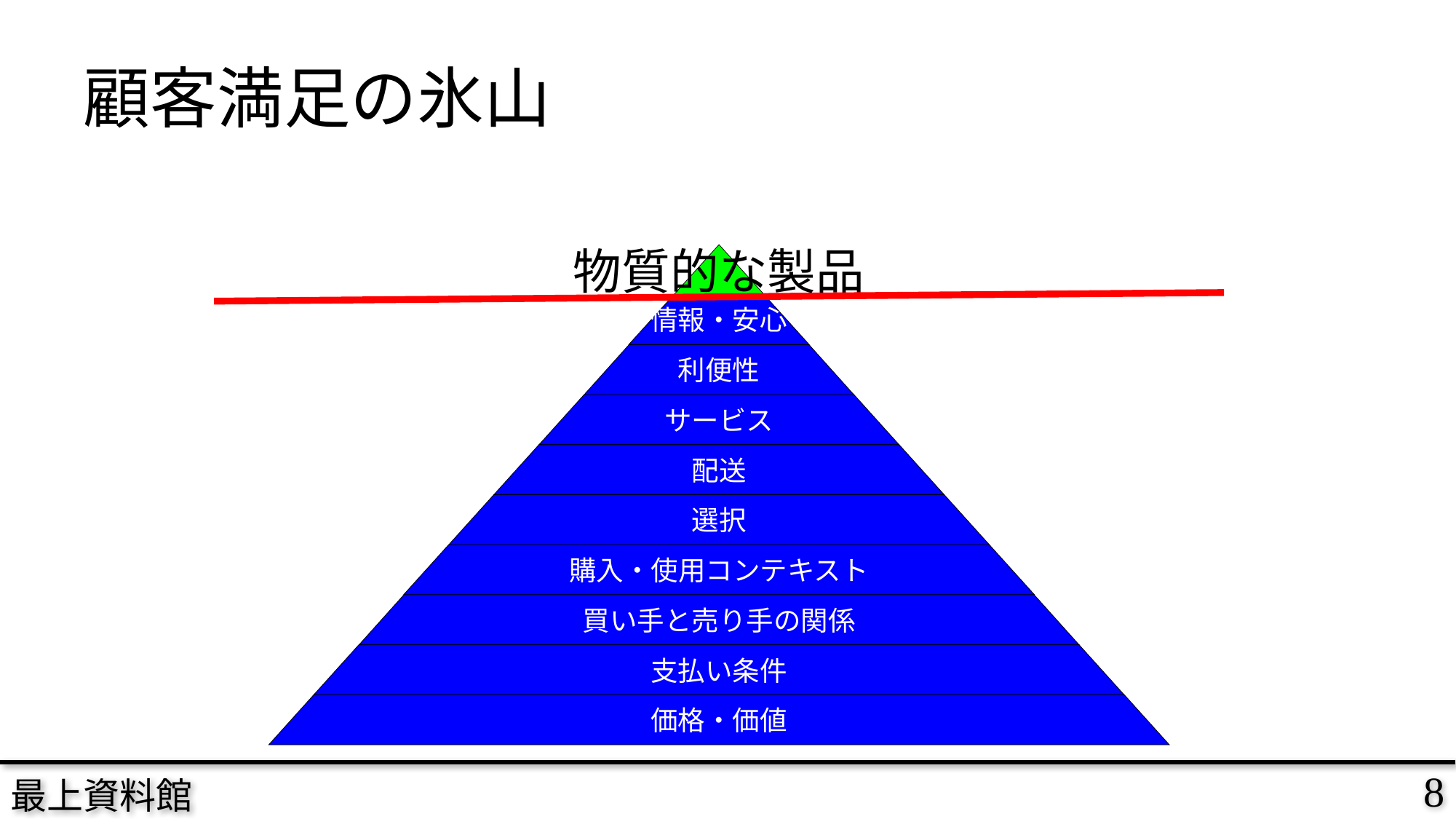

# 顧客満足の氷山
物質的な製品
情報・安心
利便性
サービス
配送
選択
購入・使用コンテキスト
買い手と売り手の関係
支払い条件
価格・価値